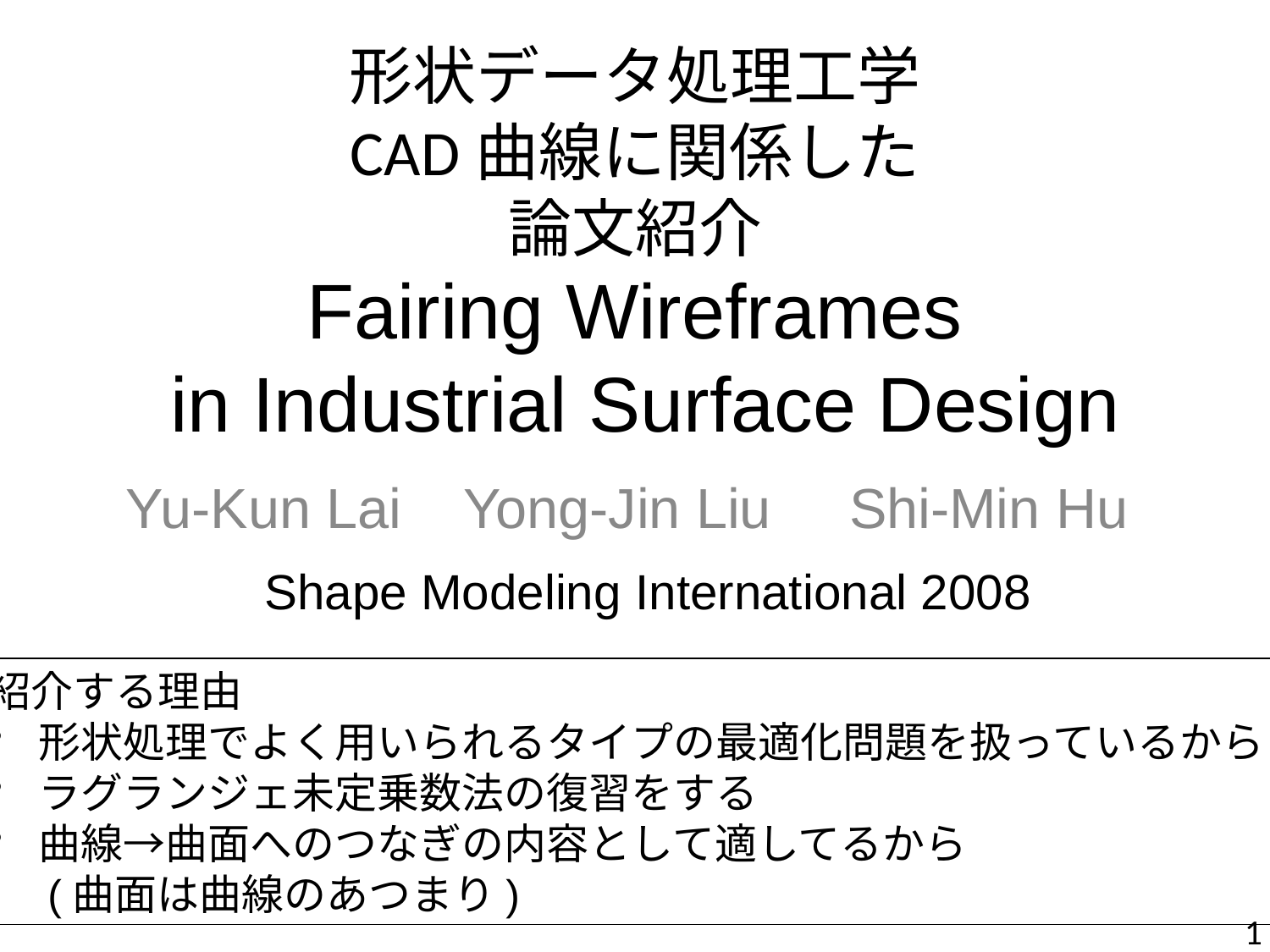

形状データ処理工学
CAD曲線に関係した
論文紹介
# Fairing Wireframes in Industrial Surface Design
Yu-Kun Lai    Yong-Jin Liu     Shi-Min Hu
Shape Modeling International 2008
紹介する理由
 形状処理でよく用いられるタイプの最適化問題を扱っているから
 ラグランジェ未定乗数法の復習をする
 曲線→曲面へのつなぎの内容として適してるから
  (曲面は曲線のあつまり)
1